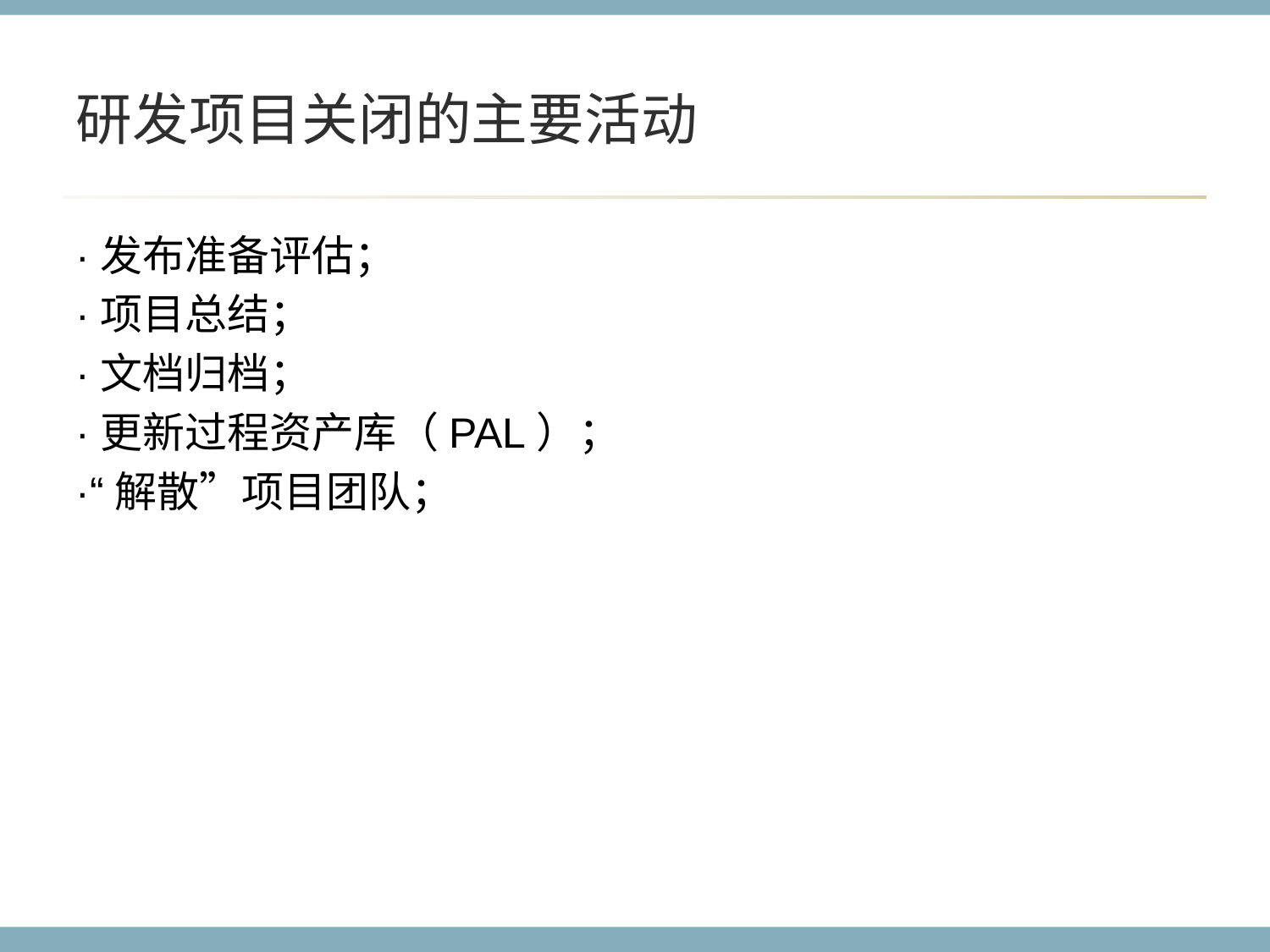

# 研发项目关闭的主要活动
·发布准备评估；
·项目总结；
·文档归档；
·更新过程资产库（PAL）；
·“解散”项目团队；